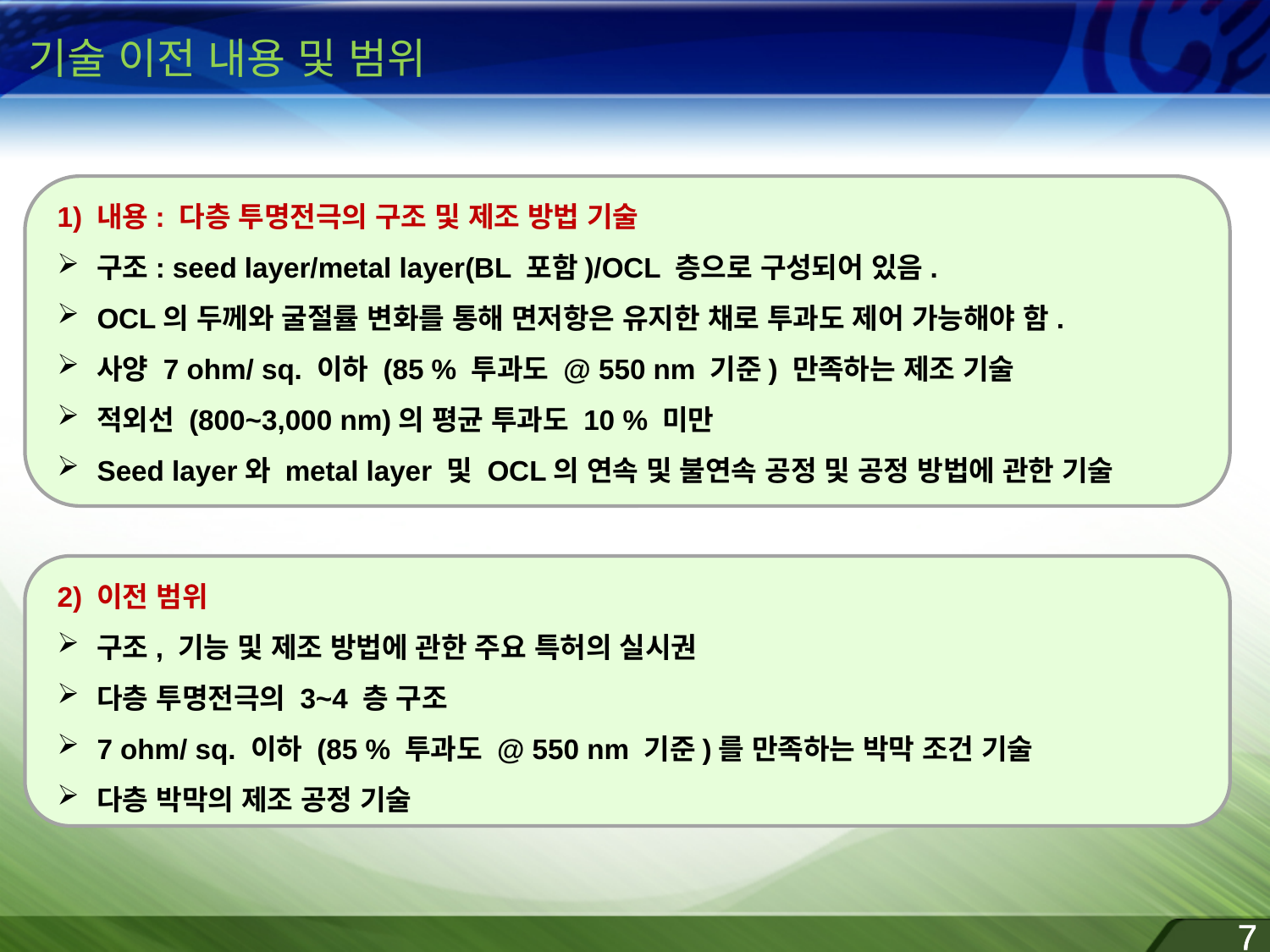

기술 이전 내용 및 범위

1) 내용: 다층 투명전극의 구조 및 제조 방법 기술
구조: seed layer/metal layer(BL 포함)/OCL 층으로 구성되어 있음.
OCL의 두께와 굴절률 변화를 통해 면저항은 유지한 채로 투과도 제어 가능해야 함.
사양 7 ohm/ sq. 이하 (85 % 투과도 @ 550 nm 기준) 만족하는 제조 기술
적외선 (800~3,000 nm)의 평균 투과도 10 % 미만
Seed layer와 metal layer 및 OCL의 연속 및 불연속 공정 및 공정 방법에 관한 기술

2) 이전 범위
구조, 기능 및 제조 방법에 관한 주요 특허의 실시권
다층 투명전극의 3~4 층 구조
7 ohm/ sq. 이하 (85 % 투과도 @ 550 nm 기준)를 만족하는 박막 조건 기술
다층 박막의 제조 공정 기술